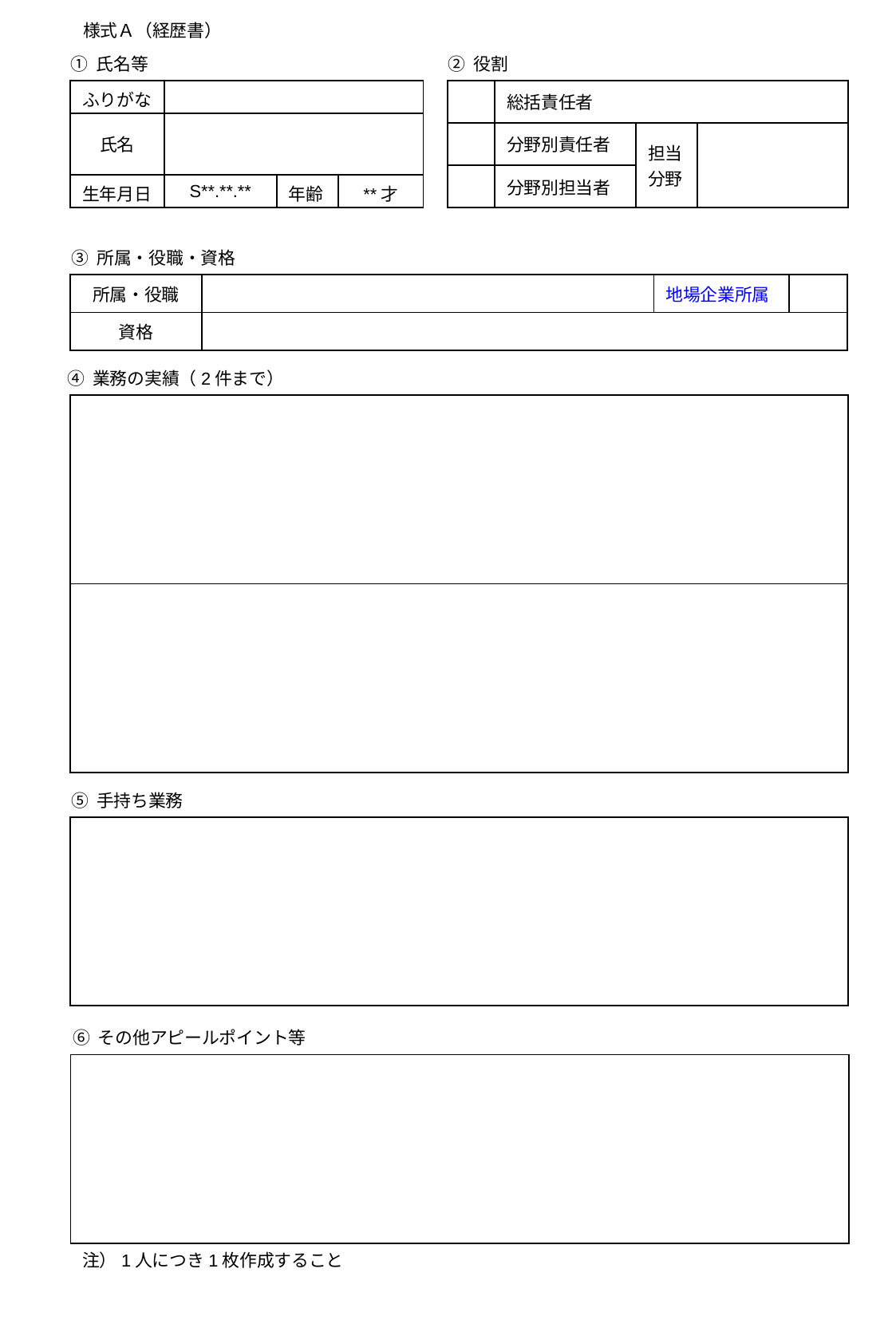

様式Ａ（経歴書）
① 氏名等
② 役割
| ふりがな |  |  |  |
| --- | --- | --- | --- |
| 氏名 |  |  |  |
| 生年月日 | S\*\*.\*\*.\*\* | 年齢 | \*\*才 |
|  | 総括責任者 |  |  |
| --- | --- | --- | --- |
|  | 分野別責任者 | 担当分野 |  |
|  | 分野別担当者 |  |  |
③ 所属・役職・資格
| 所属・役職 |  | 地場企業所属 |  |
| --- | --- | --- | --- |
| 資格 |  |  |  |
④ 業務の実績（2件まで）
|  |
| --- |
|  |
⑤ 手持ち業務
|  |
| --- |
⑥ その他アピールポイント等
|  |
| --- |
注）1人につき1枚作成すること